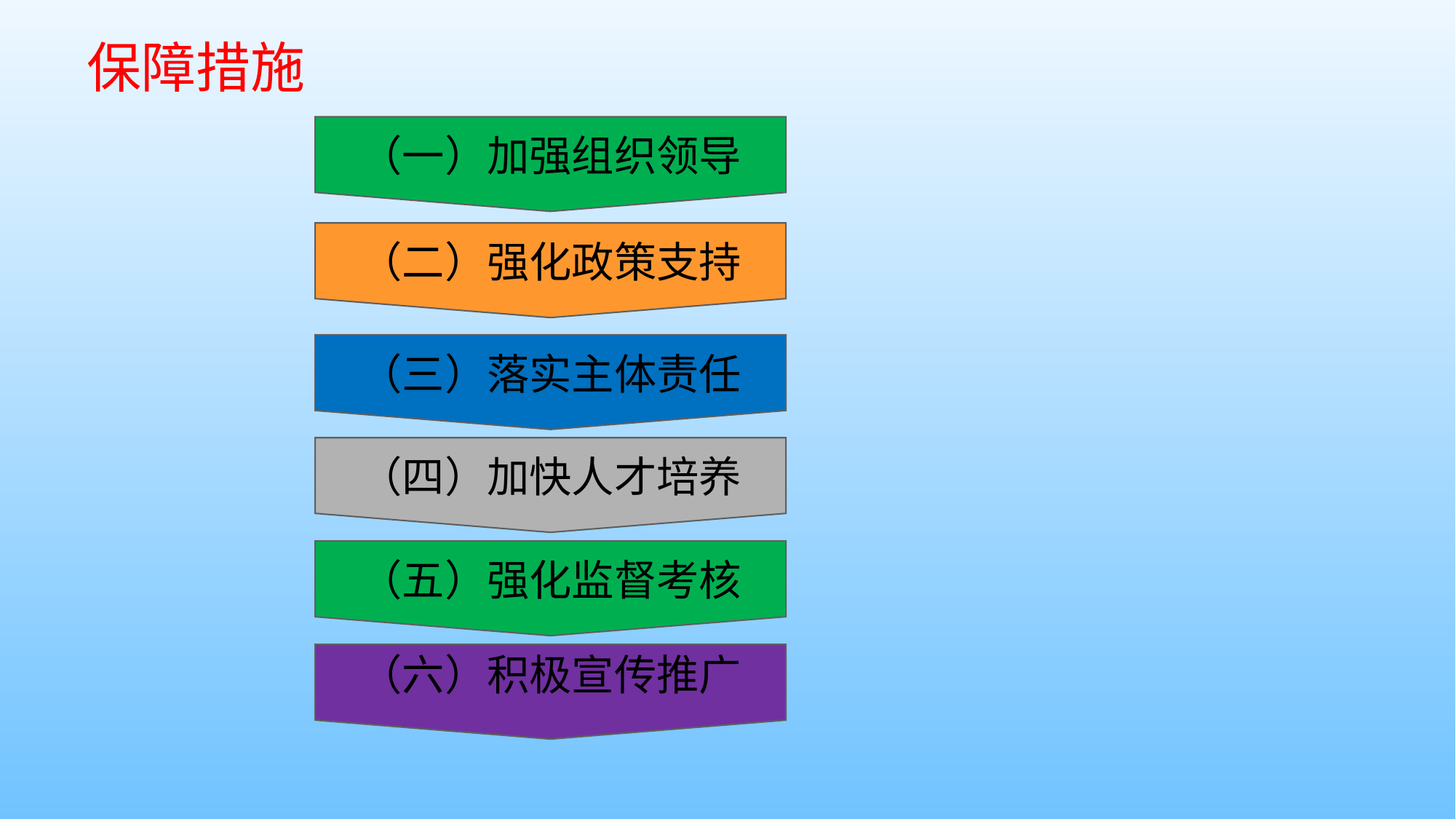

保障措施
（一）加强组织领导
（二）强化政策支持
（三）落实主体责任

（四）加快人才培养
（五）强化监督考核

（六）积极宣传推广